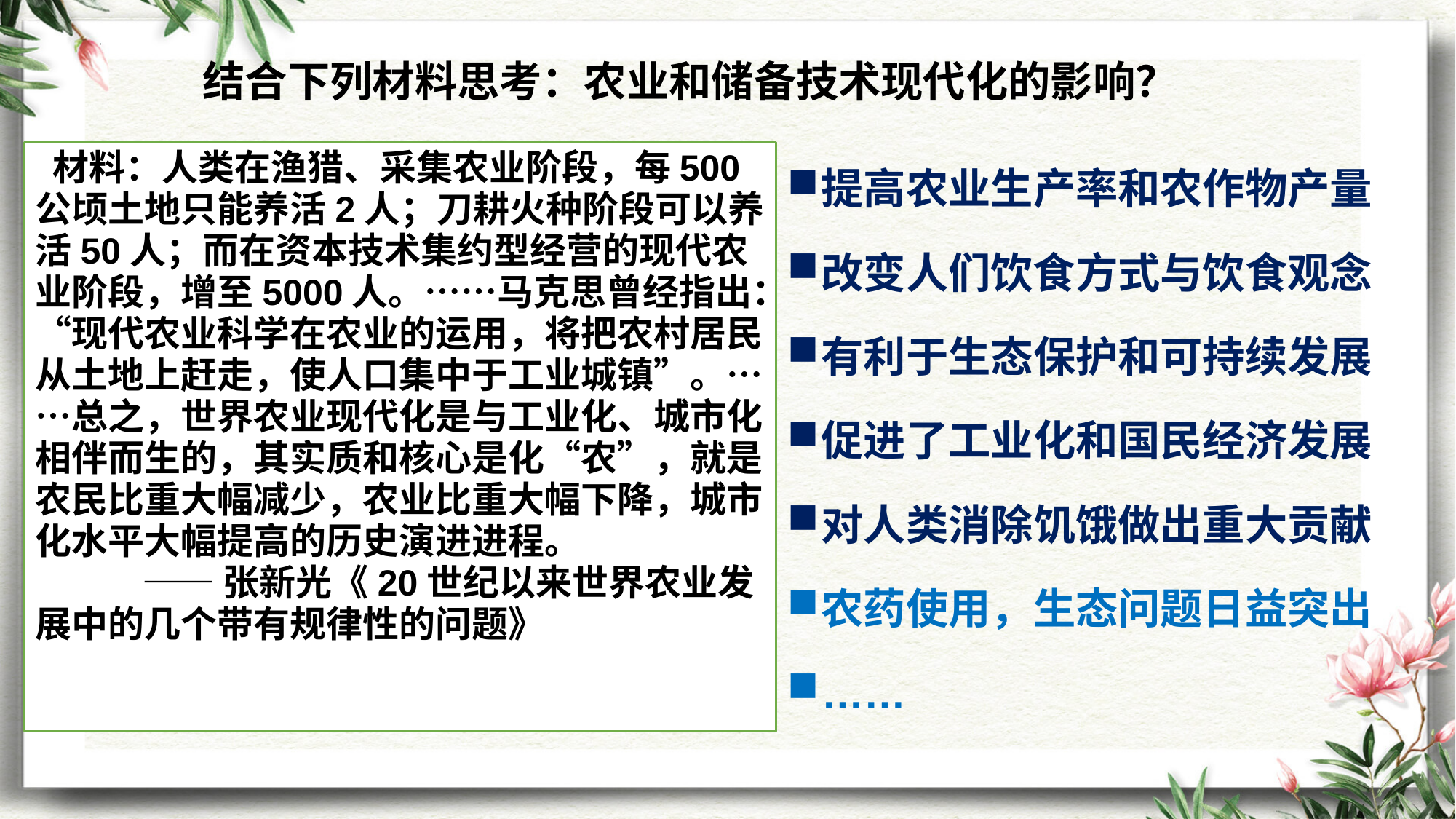

结合下列材料思考：农业和储备技术现代化的影响？
提高农业生产率和农作物产量
改变人们饮食方式与饮食观念
有利于生态保护和可持续发展
促进了工业化和国民经济发展
对人类消除饥饿做出重大贡献
农药使用，生态问题日益突出
……

 材料：人类在渔猎、采集农业阶段，每500公顷土地只能养活2人；刀耕火种阶段可以养活50人；而在资本技术集约型经营的现代农业阶段，增至5000人。……马克思曾经指出：“现代农业科学在农业的运用，将把农村居民从土地上赶走，使人口集中于工业城镇”。……总之，世界农业现代化是与工业化、城市化相伴而生的，其实质和核心是化“农”，就是农民比重大幅减少，农业比重大幅下降，城市化水平大幅提高的历史演进进程。
             ——张新光《20世纪以来世界农业发展中的几个带有规律性的问题》